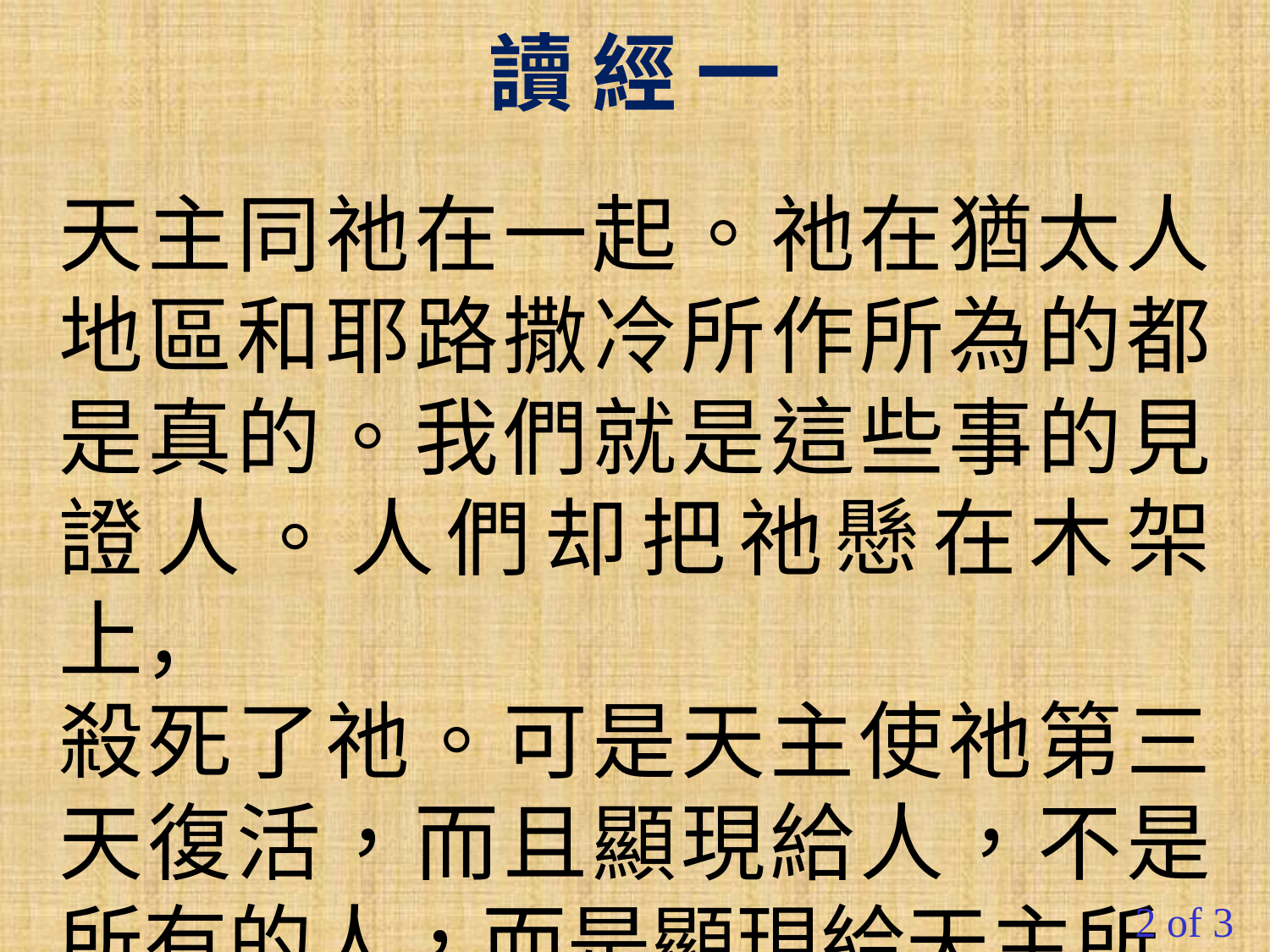

讀 經 一

天主同祂在一起。祂在猶太人地區和耶路撒冷所作所為的都是真的。我們就是這些事的見證人。人們却把祂懸在木架上，
殺死了祂。可是天主使祂第三天復活，而且顯現給人，不是所有的人，而是顯現給天主所
#
2 of 3